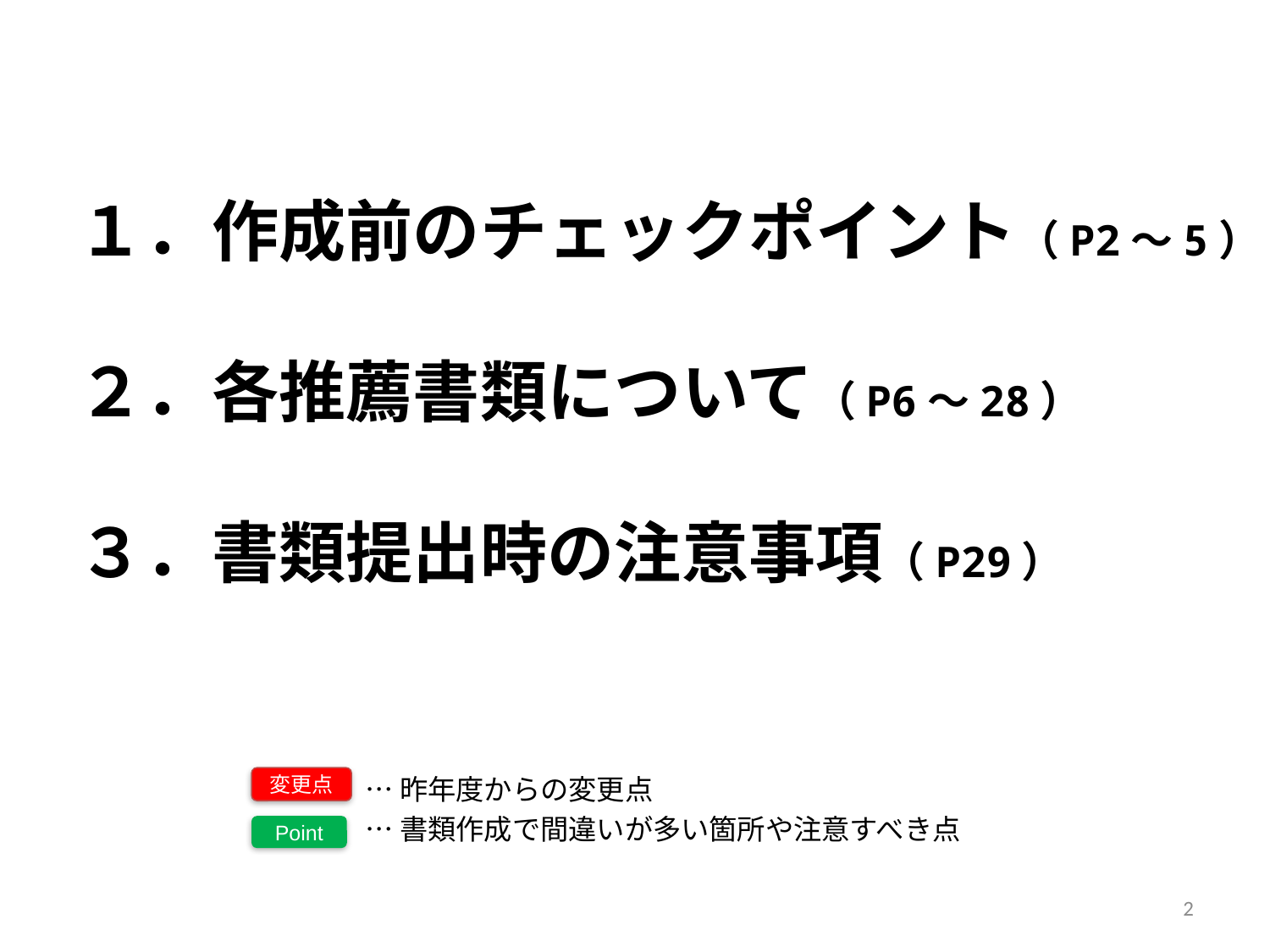

# １．作成前のチェックポイント（P2～5） ２．各推薦書類について（P6～28） ３．書類提出時の注意事項（P29）
…昨年度からの変更点
…書類作成で間違いが多い箇所や注意すべき点
変更点
Point
2